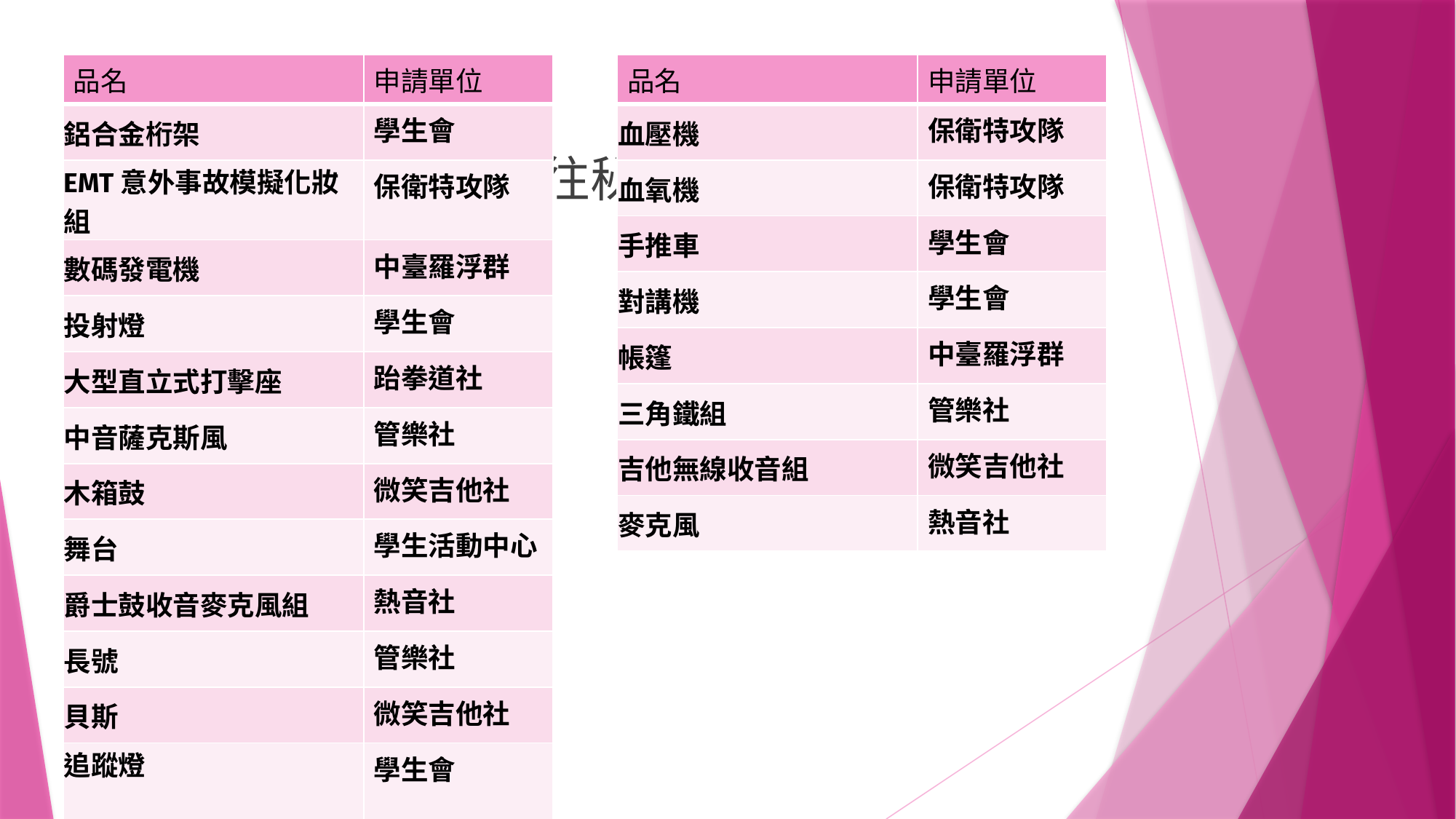

| 品名 | 申請單位 |
| --- | --- |
| 鋁合金桁架 | 學生會 |
| EMT意外事故模擬化妝組 | 保衛特攻隊 |
| 數碼發電機 | 中臺羅浮群 |
| 投射燈 | 學生會 |
| 大型直立式打擊座 | 跆拳道社 |
| 中音薩克斯風 | 管樂社 |
| 木箱鼓 | 微笑吉他社 |
| 舞台 | 學生活動中心 |
| 爵士鼓收音麥克風組 | 熱音社 |
| 長號 | 管樂社 |
| 貝斯 | 微笑吉他社 |
| 追蹤燈 | 學生會 |
| 品名 | 申請單位 |
| --- | --- |
| 血壓機 | 保衛特攻隊 |
| 血氧機 | 保衛特攻隊 |
| 手推車 | 學生會 |
| 對講機 | 學生會 |
| 帳篷 | 中臺羅浮群 |
| 三角鐵組 | 管樂社 |
| 吉他無線收音組 | 微笑吉他社 |
| 麥克風 | 熱音社 |
# 事項宣達
器材申購，目前已送往秘書室專責小組審議。